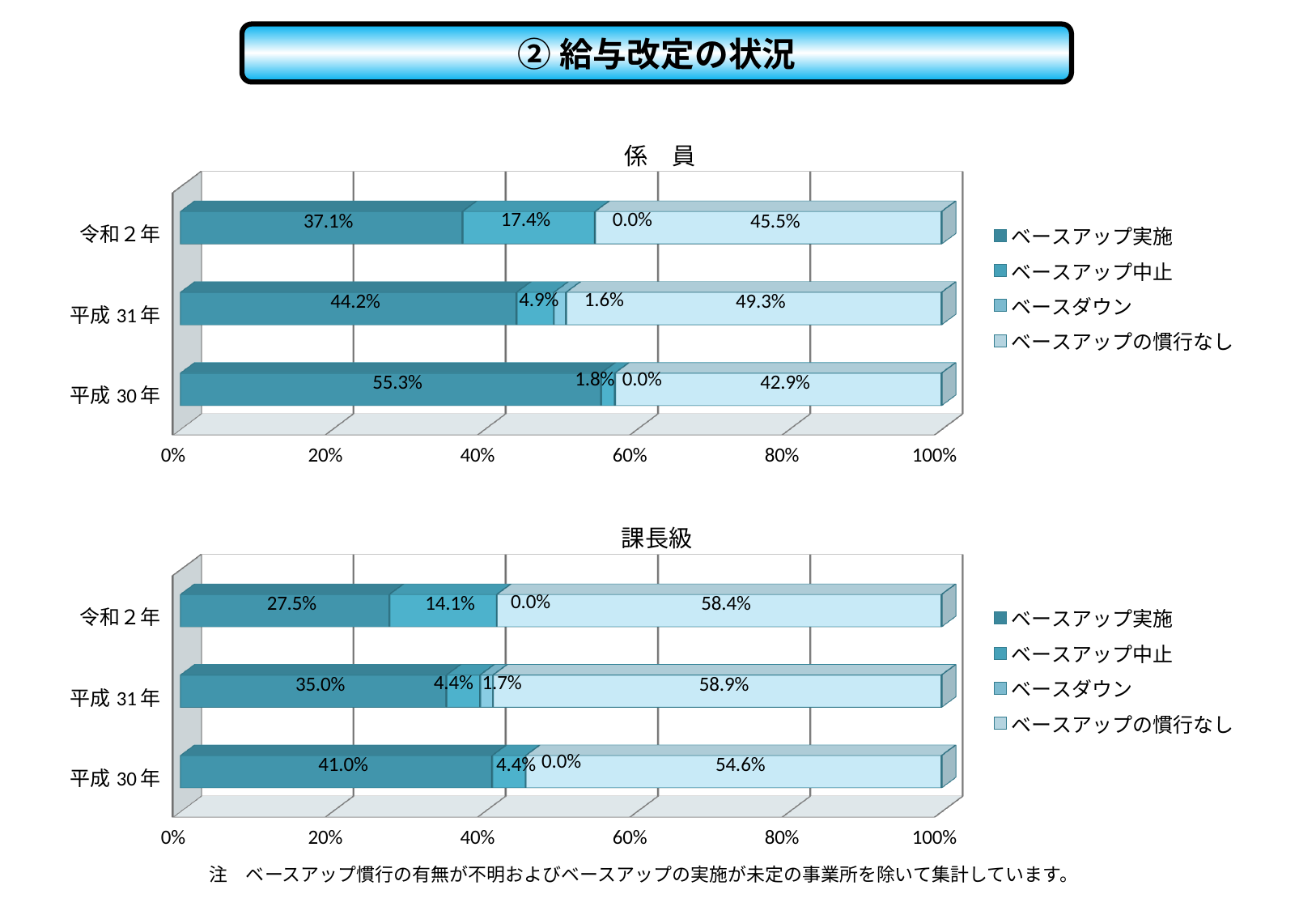

②給与改定の状況

[unsupported chart]

[unsupported chart]

注　ベースアップ慣行の有無が不明およびベースアップの実施が未定の事業所を除いて集計しています。